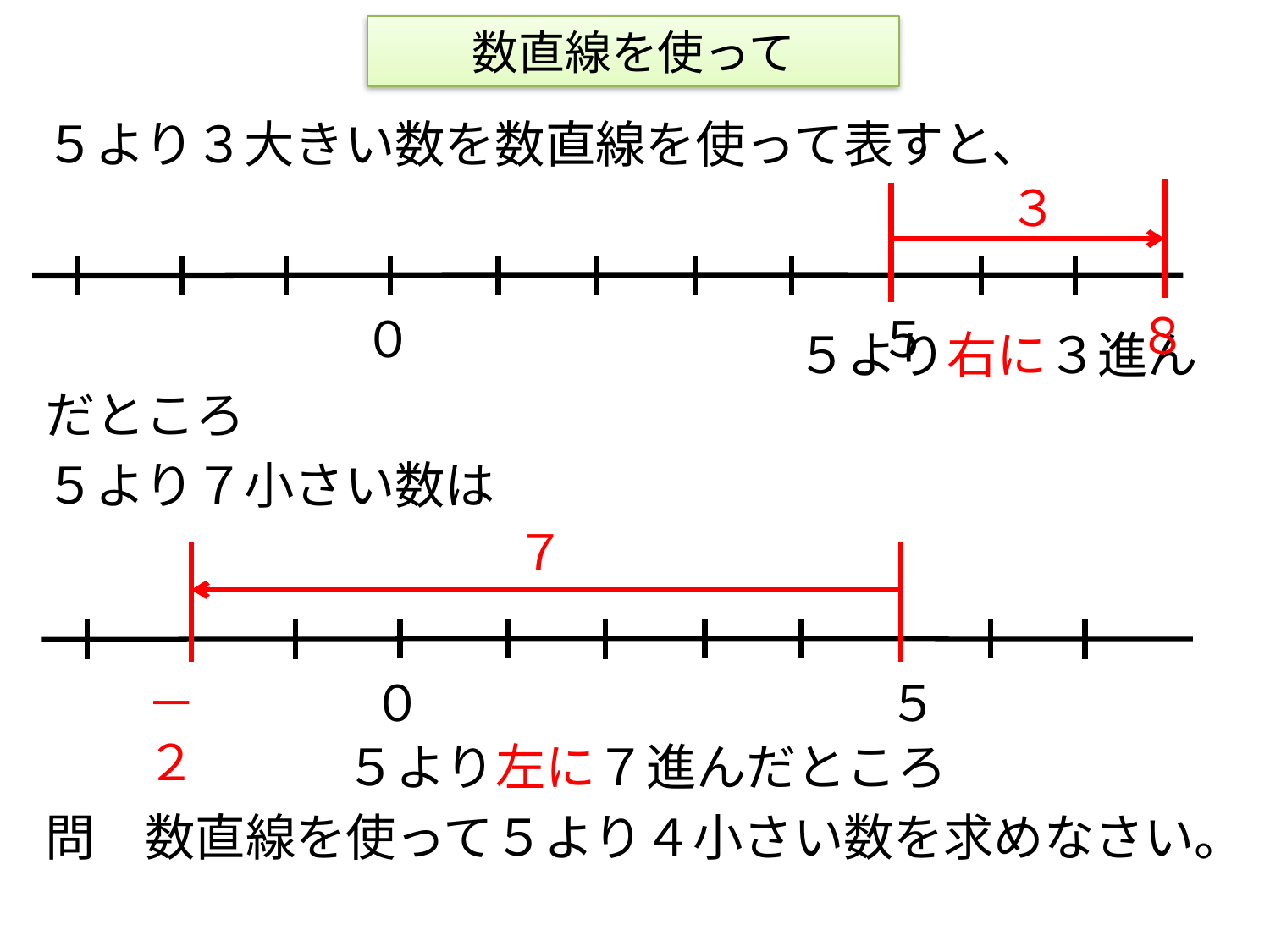

# 数直線を使って
５より３大きい数を数直線を使って表すと、

　　　　　　　　　　　　　　　５より右に３進んだところ
５より７小さい数は

　　　　　　５より左に７進んだところ
問　数直線を使って５より４小さい数を求めなさい。
３
８
０　                                      ５
７
０　                                      ５
－２